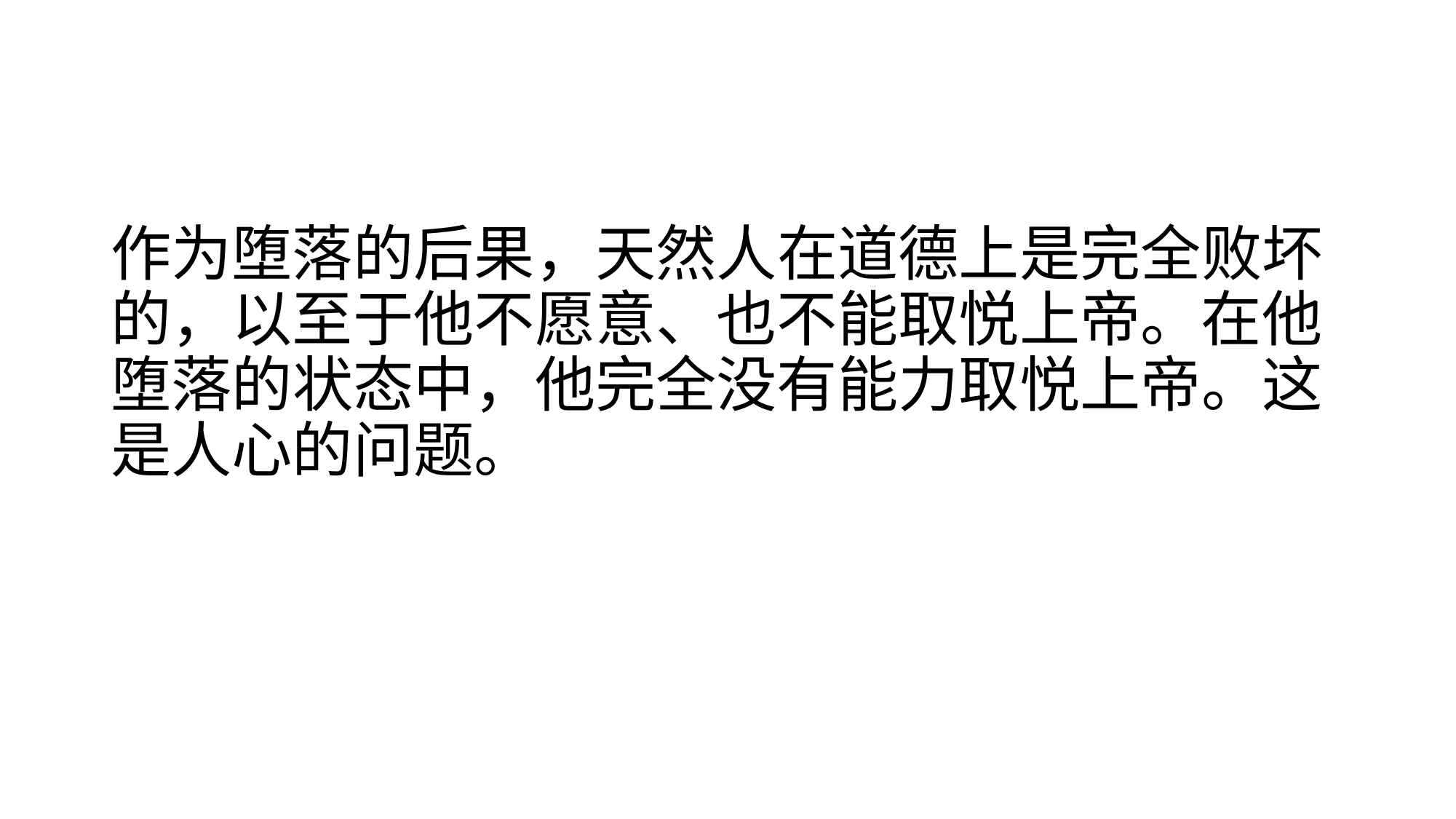

#
作为堕落的后果，天然人在道德上是完全败坏的，以至于他不愿意、也不能取悦上帝。在他堕落的状态中，他完全没有能力取悦上帝。这是人心的问题。